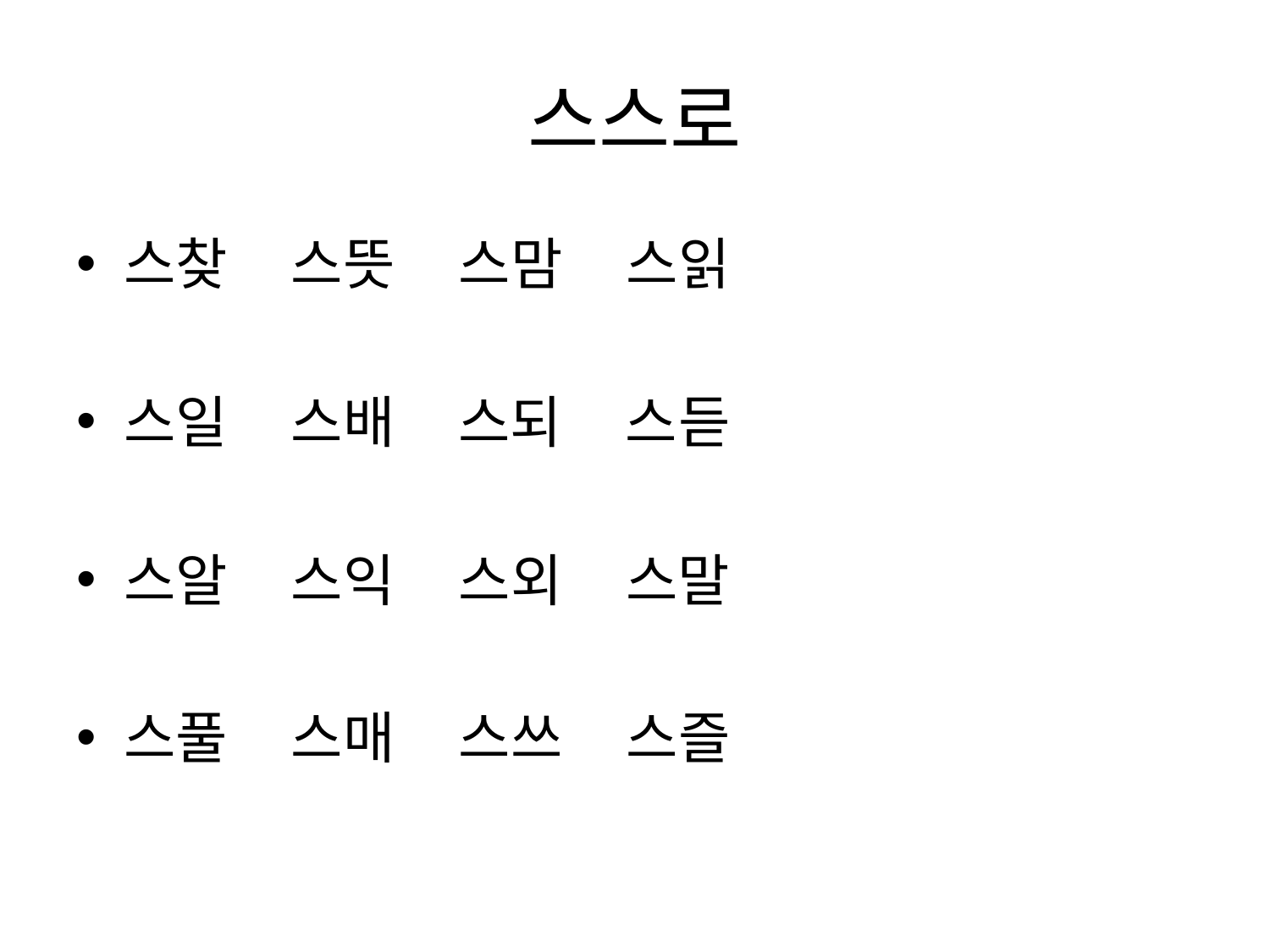

# 스스로
스찾    스뜻    스맘    스읽

스일    스배    스되    스듣

스알    스익    스외    스말

스풀    스매    스쓰    스즐